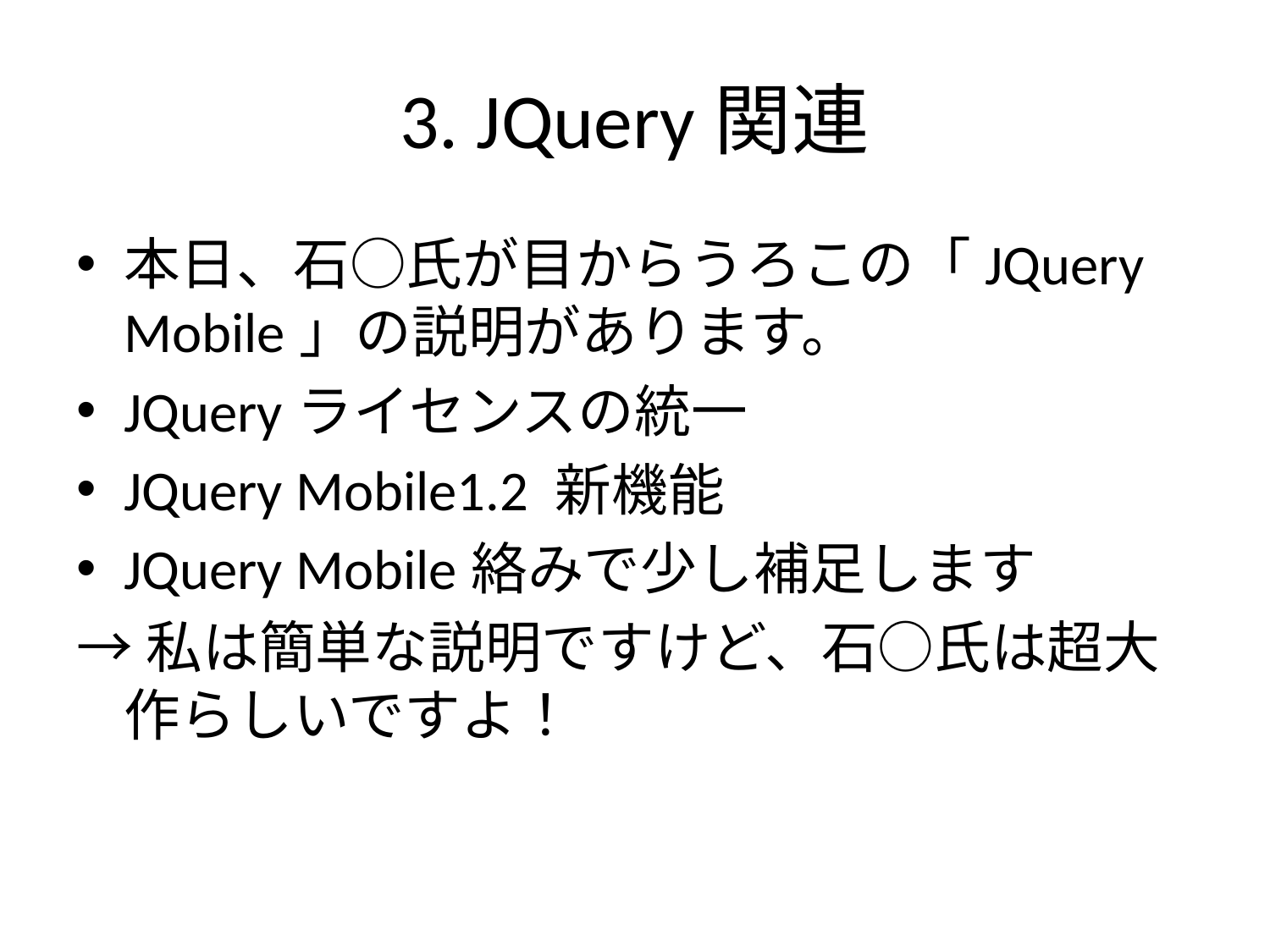

# 3. JQuery関連
本日、石○氏が目からうろこの「JQuery Mobile」の説明があります。
JQueryライセンスの統一
JQuery Mobile1.2 新機能
JQuery Mobile絡みで少し補足します
→私は簡単な説明ですけど、石○氏は超大作らしいですよ！